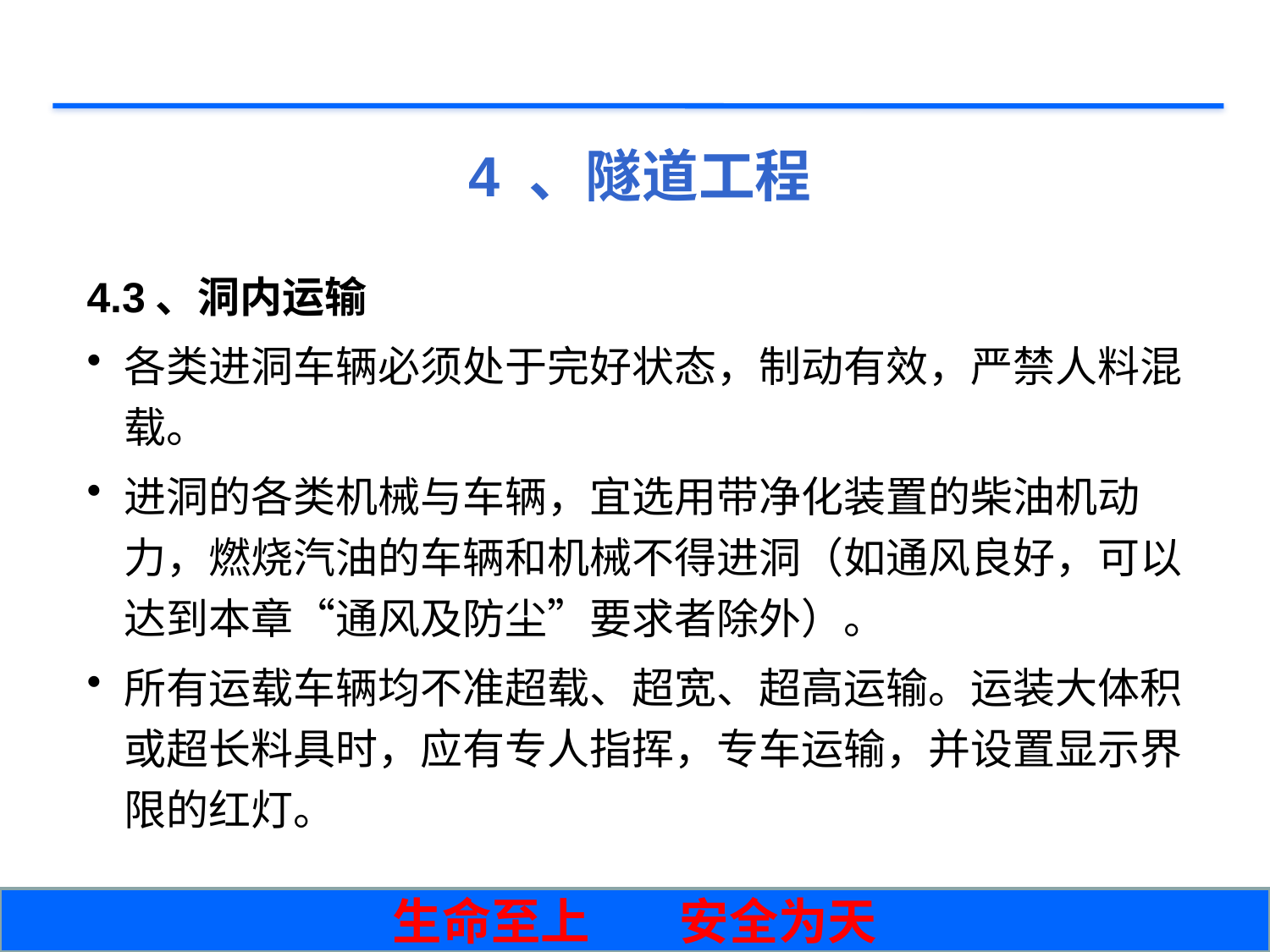

# 4 、隧道工程
4.3、洞内运输
各类进洞车辆必须处于完好状态，制动有效，严禁人料混载。
进洞的各类机械与车辆，宜选用带净化装置的柴油机动力，燃烧汽油的车辆和机械不得进洞（如通风良好，可以达到本章“通风及防尘”要求者除外）。
所有运载车辆均不准超载、超宽、超高运输。运装大体积或超长料具时，应有专人指挥，专车运输，并设置显示界限的红灯。